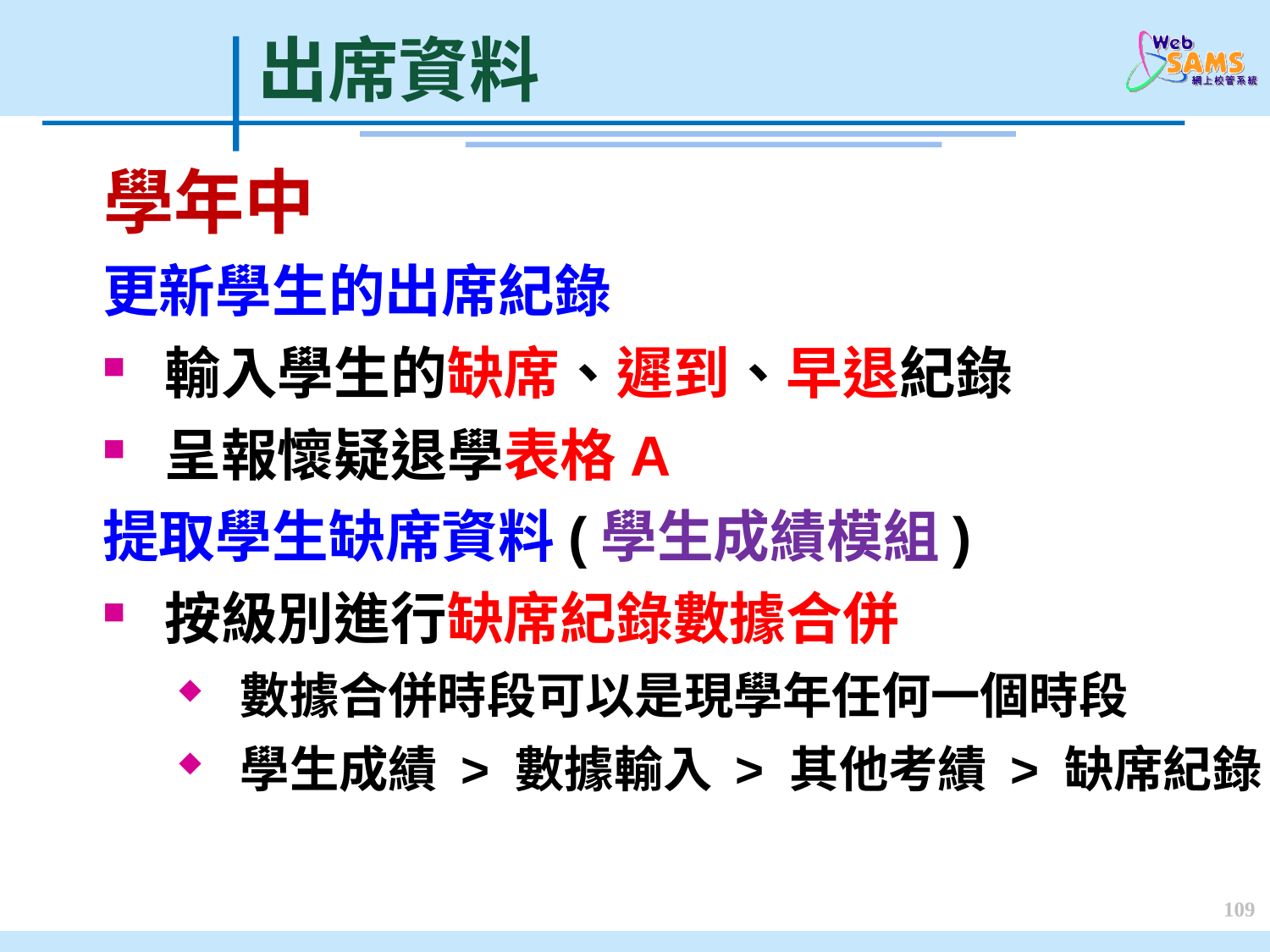

出席資料
學年中
更新學生的出席紀錄
輸入學生的缺席、遲到、早退紀錄
呈報懷疑退學表格A
提取學生缺席資料(學生成績模組)
按級別進行缺席紀錄數據合併
數據合併時段可以是現學年任何一個時段
學生成績 > 數據輸入 > 其他考績 > 缺席紀錄
109